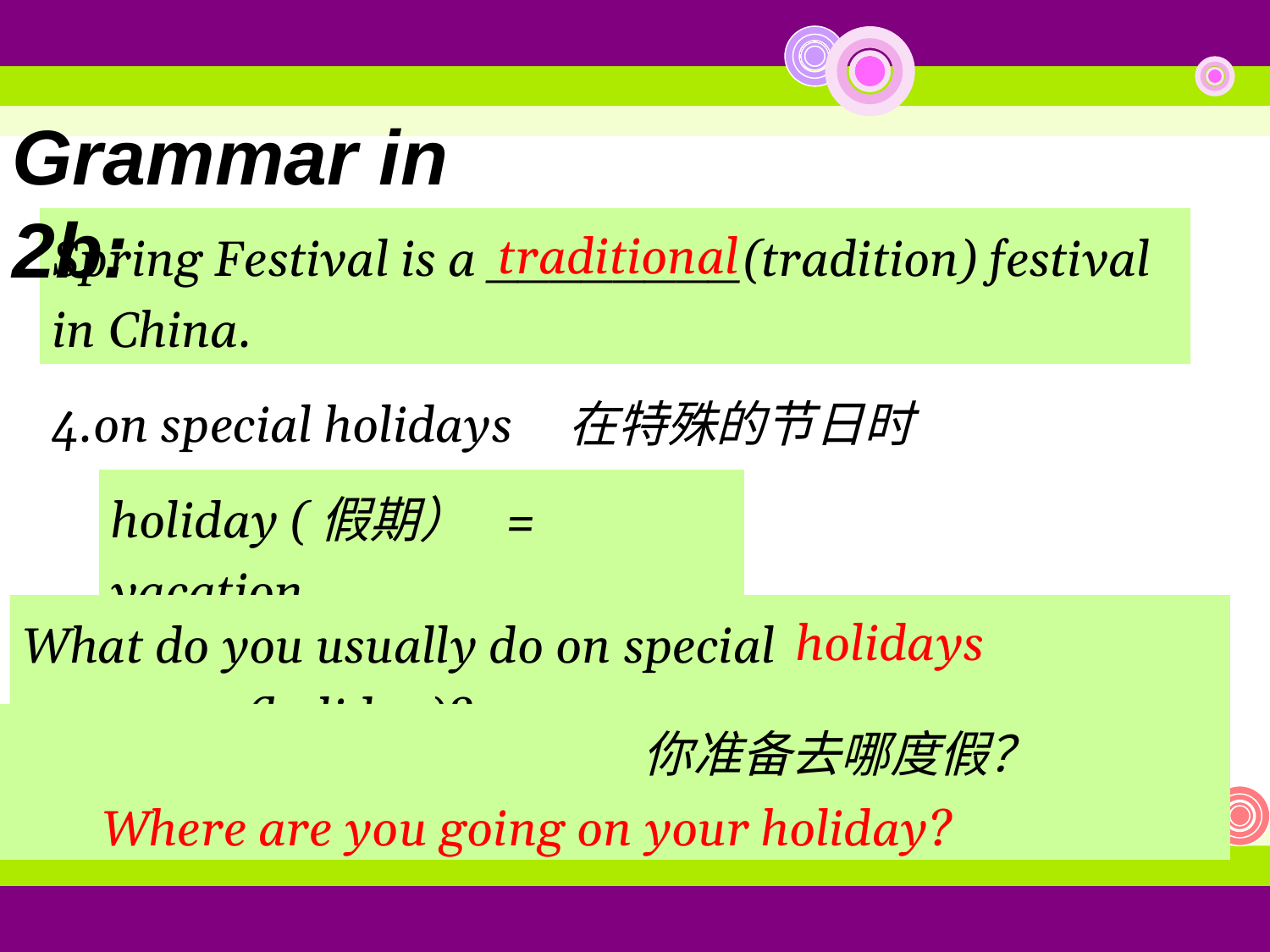

Grammar in 2b:
Spring Festival is a ________(tradition) festival in China.
traditional
4.on special holidays
在特殊的节日时
holiday (假期） = vacation
What do you usually do on special _______(holiday)?
holidays
                         你准备去哪度假？

Where are you going on your holiday?